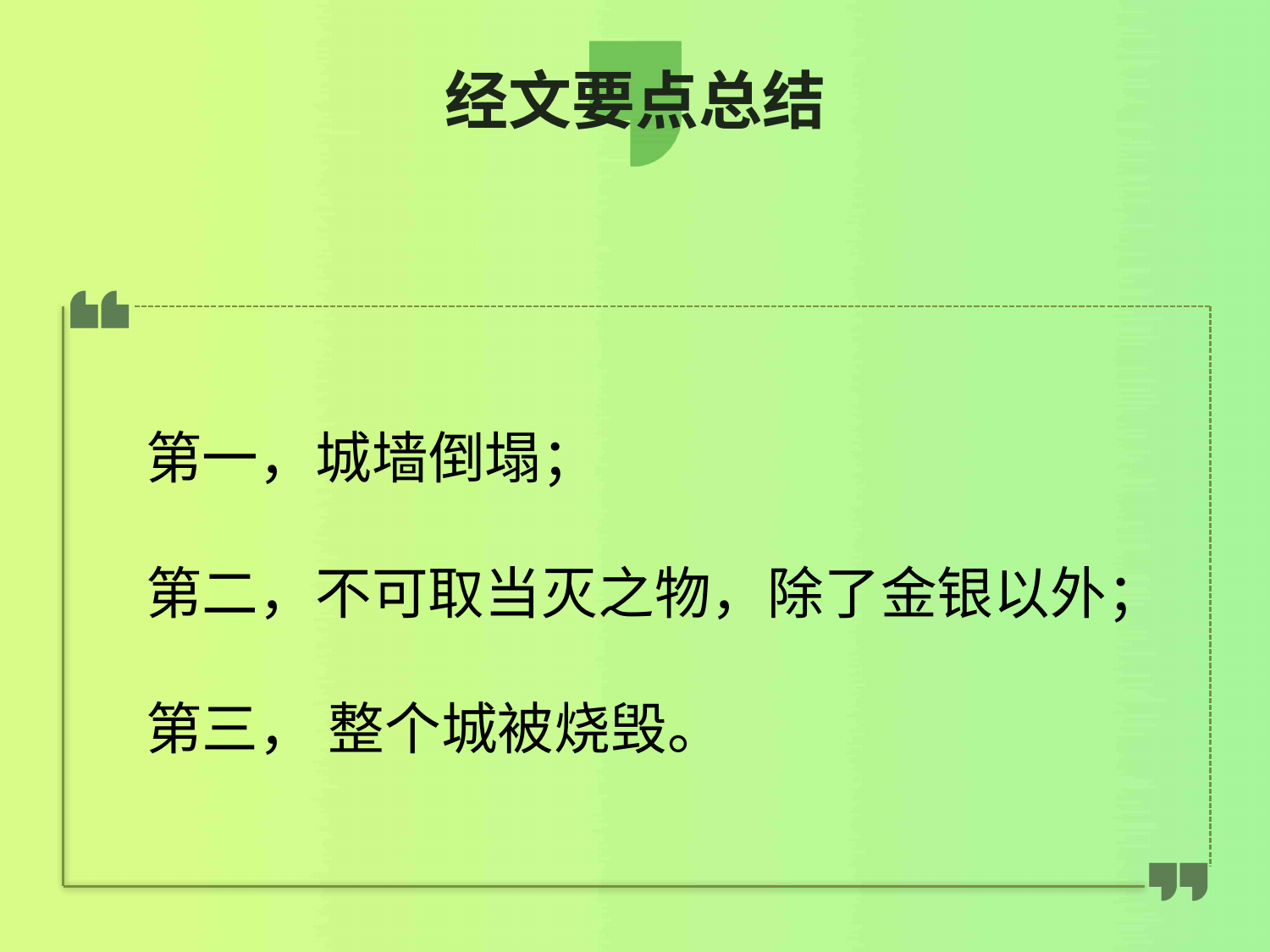

# 经文要点总结
第一，城墙倒塌；

第二，不可取当灭之物，除了金银以外；

第三， 整个城被烧毁。